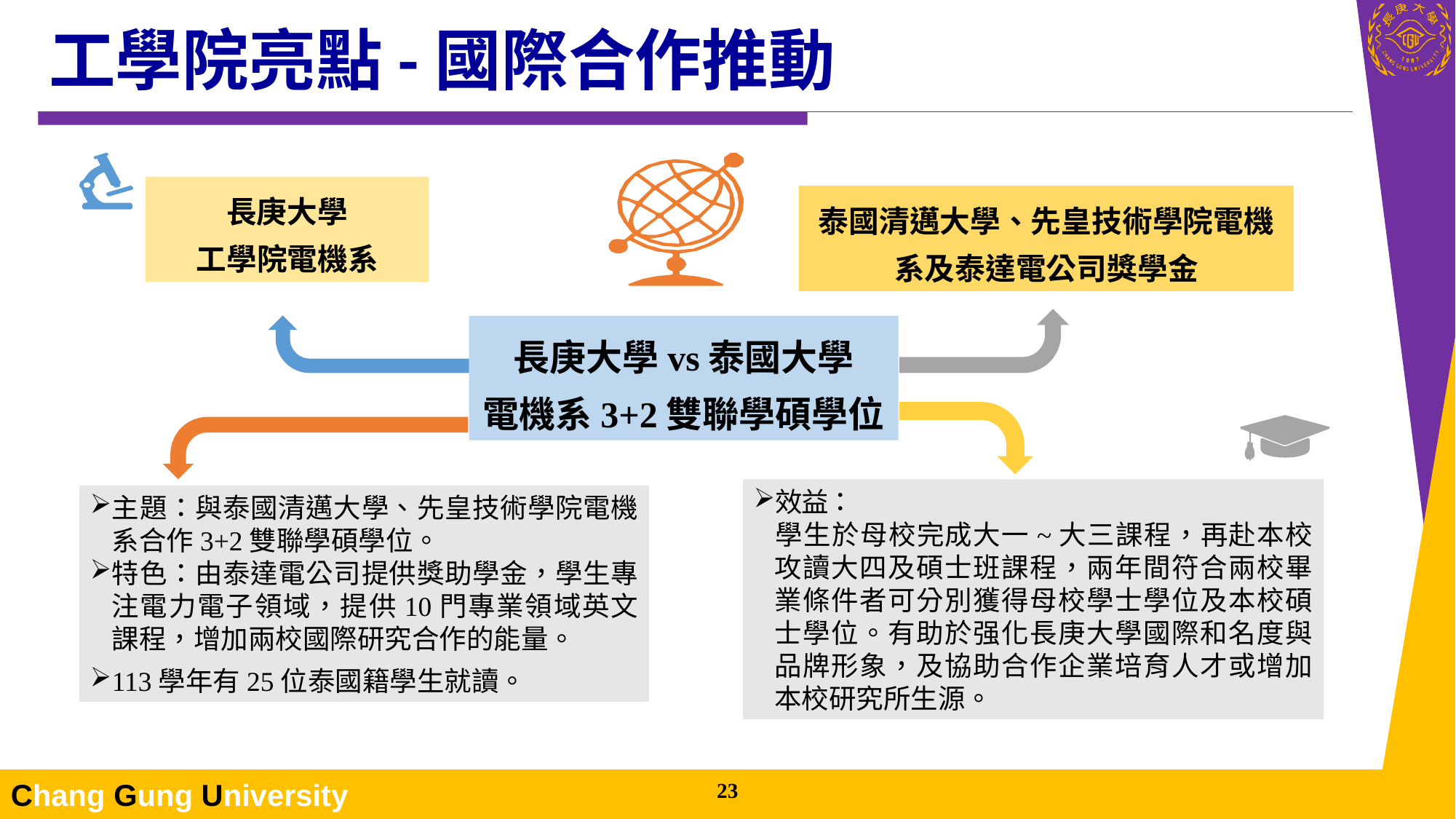

# 工學院亮點-國際合作推動

長庚大學
工學院電機系
泰國清邁大學、先皇技術學院電機系及泰達電公司獎學金

長庚大學vs泰國大學
電機系3+2雙聯學碩學位
主題：與泰國清邁大學、先皇技術學院電機系合作3+2雙聯學碩學位。
特色：由泰達電公司提供獎助學金，學生專注電力電子領域，提供10門專業領域英文課程，增加兩校國際研究合作的能量。
113學年有25位泰國籍學生就讀。

效益：
學生於母校完成大一~大三課程，再赴本校攻讀大四及碩士班課程，兩年間符合兩校畢業條件者可分別獲得母校學士學位及本校碩士學位。有助於强化長庚大學國際和名度與品牌形象，及協助合作企業培育人才或增加本校研究所生源。
23